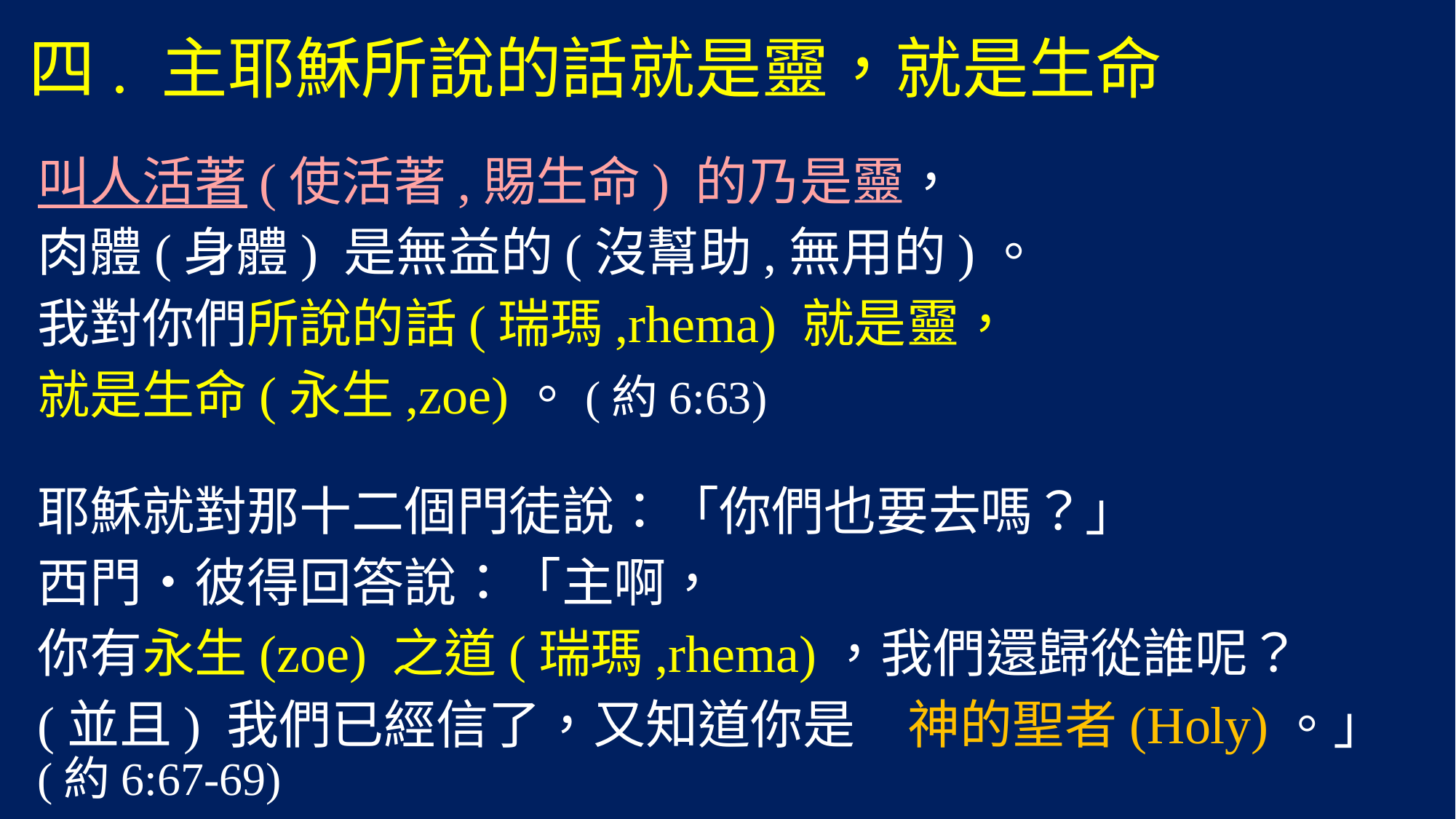

# 四. 主耶穌所說的話就是靈，就是生命
叫人活著(使活著,賜生命) 的乃是靈，
肉體(身體) 是無益的(沒幫助,無用的)。
我對你們所說的話(瑞瑪,rhema) 就是靈，
就是生命(永生,zoe)。(約6:63)

耶穌就對那十二個門徒說：「你們也要去嗎？」
西門•彼得回答說：「主啊，
你有永生(zoe) 之道(瑞瑪,rhema)，我們還歸從誰呢？
(並且) 我們已經信了，又知道你是　神的聖者(Holy)。」(約6:67-69)